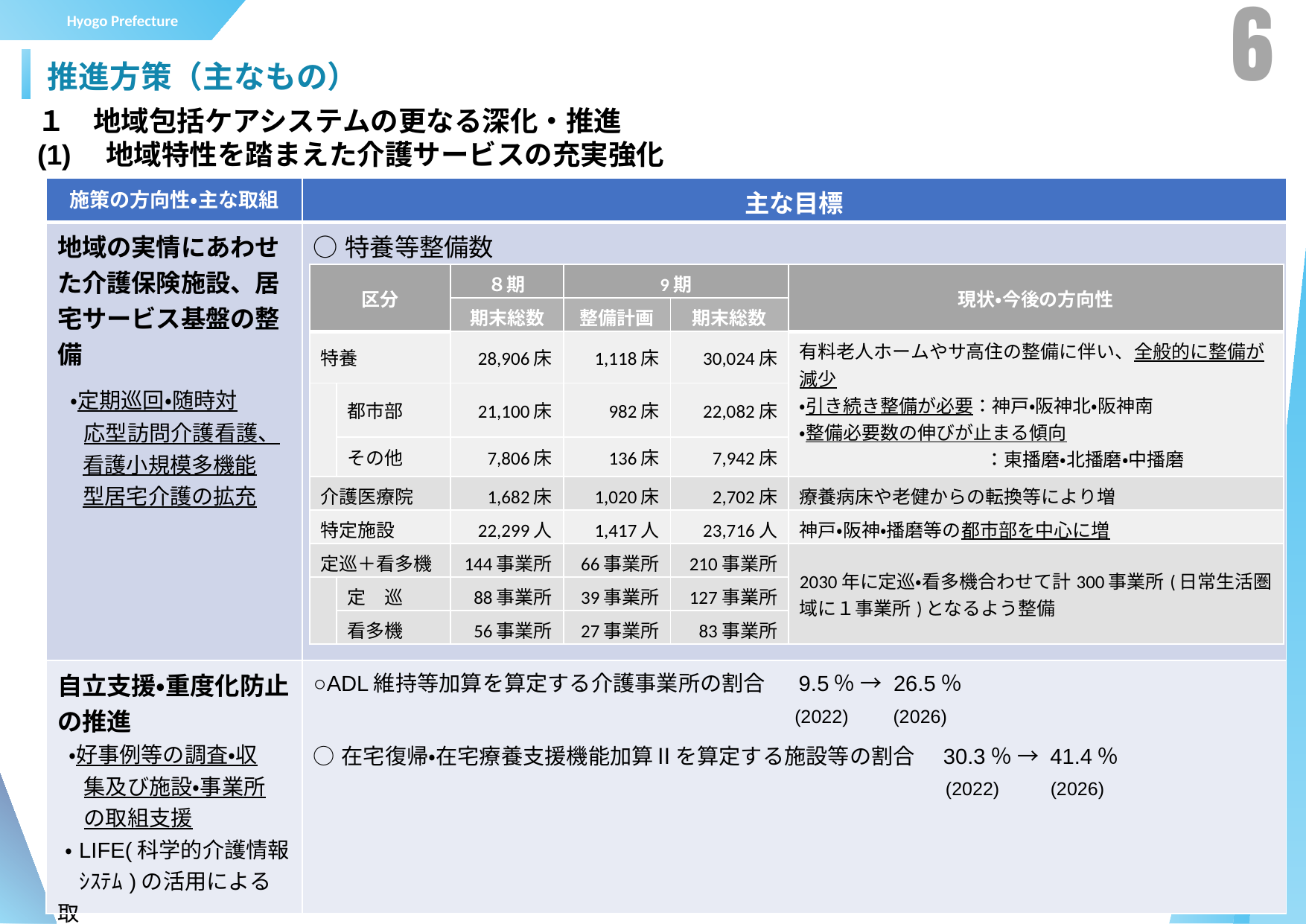

6

 推進方策（主なもの）
１　地域包括ケアシステムの更なる深化・推進
(1)　地域特性を踏まえた介護サービスの充実強化

| 施策の方向性・主な取組 | 主な目標 |
| --- | --- |
| 地域の実情にあわせた介護保険施設、居宅サービス基盤の整備 ・定期巡回・随時対 　 応型訪問介護看護、 看護小規模多機能 型居宅介護の拡充 | ○特養等整備数 |
| 自立支援・重度化防止の推進 ・好事例等の調査・収 　 集及び施設・事業所 　 の取組支援 ・LIFE(科学的介護情報 　ｼｽﾃﾑ)の活用による取 　組推進 | ○ADL維持等加算を算定する介護事業所の割合　 9.5％ → 26.5％ 　　　　　　　　　　　　　　　　　　　　　　(2022)　 (2026) ○在宅復帰・在宅療養支援機能加算Ⅱを算定する施設等の割合　30.3％ → 41.4％ 　　　　　　　　　　　　　　　　　　　　　　　　　　 　　 (2022)　　 (2026) |
| 区分 |  | ８期 | 9期 |  | 現状・今後の方向性 |
| --- | --- | --- | --- | --- | --- |
|  |  | 期末総数 | 整備計画 | 期末総数 |  |
| 特養 |  | 28,906床 | 1,118床 | 30,024床 | 有料老人ホームやサ高住の整備に伴い、全般的に整備が減少 ・引き続き整備が必要：神戸・阪神北・阪神南 ・整備必要数の伸びが止まる傾向 　　　　　　　　　　：東播磨・北播磨・中播磨 ・既に整備必要数が頭打ち：西播磨・但馬・丹波・淡路 |
|  | 都市部 | 21,100床 | 982床 | 22,082床 |  |
|  | その他 | 7,806床 | 136床 | 7,942床 |  |
| 介護医療院 |  | 1,682床 | 1,020床 | 2,702床 | 療養病床や老健からの転換等により増 |
| 特定施設 |  | 22,299人 | 1,417人 | 23,716人 | 神戸・阪神・播磨等の都市部を中心に増 |
| 定巡＋看多機 |  | 144事業所 | 66事業所 | 210事業所 | 2030年に定巡・看多機合わせて計300事業所(日常生活圏域に１事業所)となるよう整備 |
|  | 定　巡 | 88事業所 | 39事業所 | 127事業所 |  |
|  | 看多機 | 56事業所 | 27事業所 | 83事業所 |  |